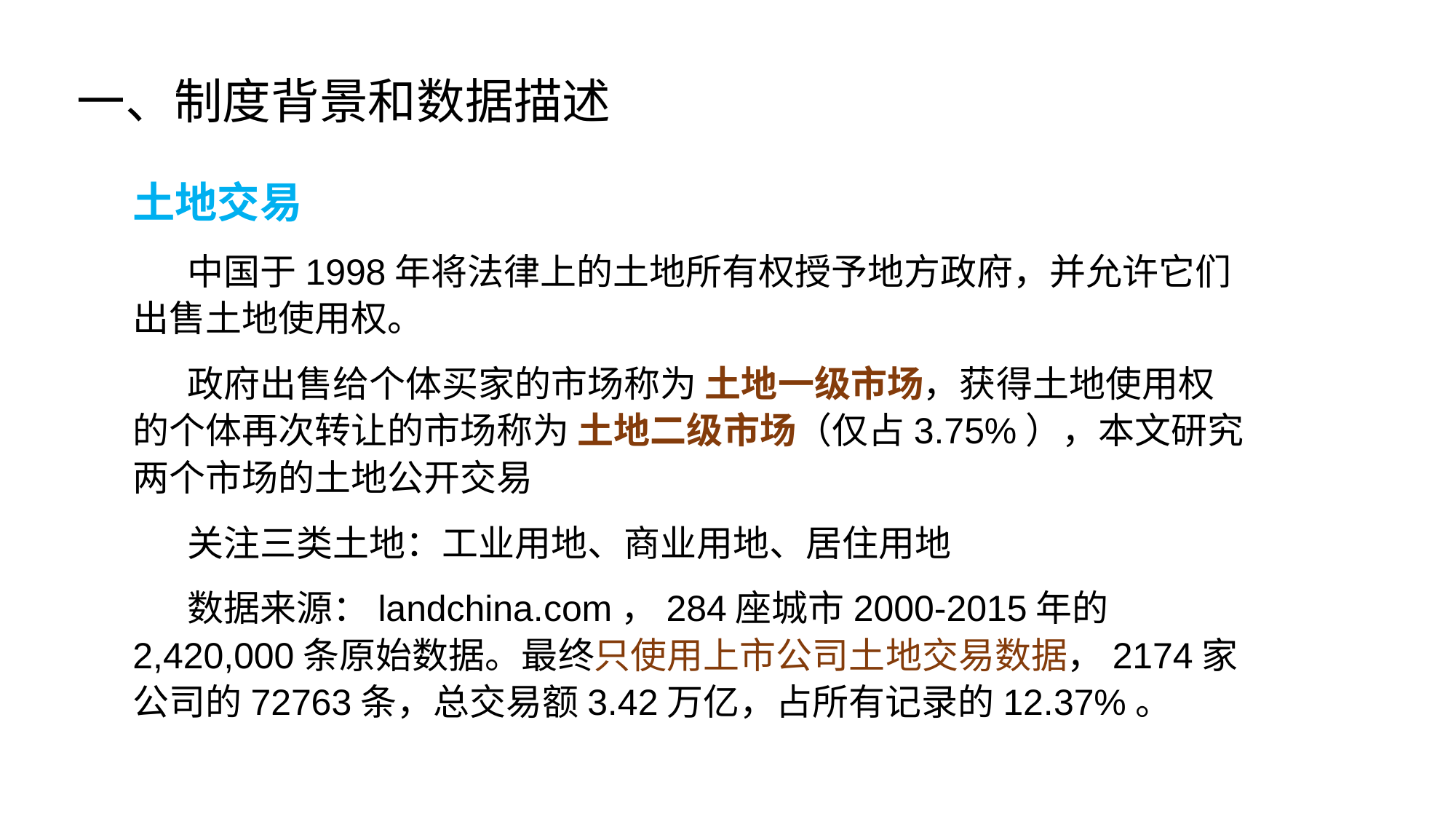

一、制度背景和数据描述
土地交易
中国于1998年将法律上的土地所有权授予地方政府，并允许它们出售土地使用权。
政府出售给个体买家的市场称为 土地一级市场，获得土地使用权的个体再次转让的市场称为 土地二级市场（仅占3.75%），本文研究两个市场的土地公开交易
关注三类土地：工业用地、商业用地、居住用地
数据来源：landchina.com，284座城市2000-2015年的2,420,000条原始数据。最终只使用上市公司土地交易数据，2174家公司的72763条，总交易额3.42万亿，占所有记录的12.37%。